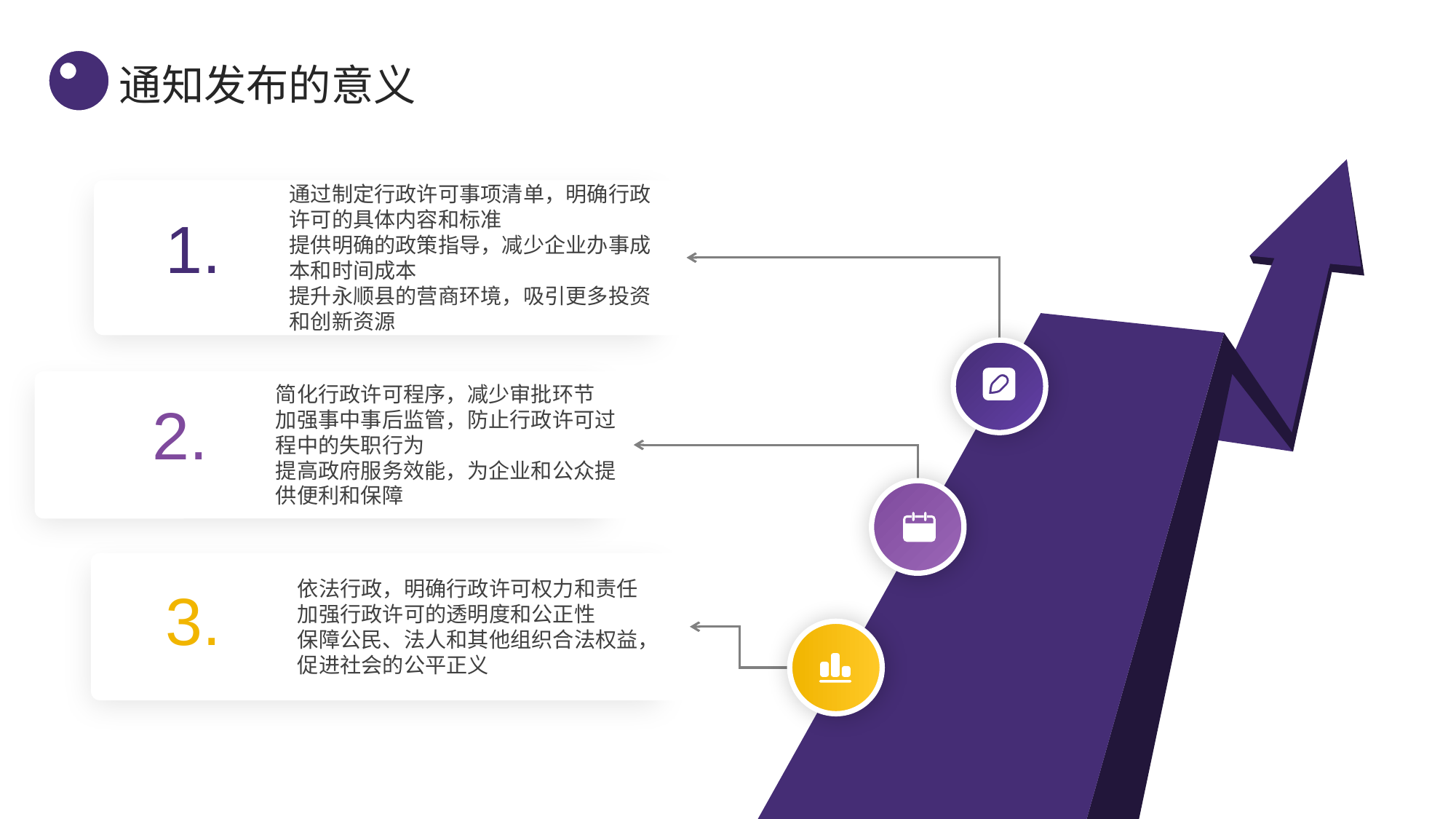

通知发布的意义

通过制定行政许可事项清单，明确行政许可的具体内容和标准
提供明确的政策指导，减少企业办事成本和时间成本
提升永顺县的营商环境，吸引更多投资和创新资源
1.

简化行政许可程序，减少审批环节
加强事中事后监管，防止行政许可过程中的失职行为
提高政府服务效能，为企业和公众提供便利和保障
2.

依法行政，明确行政许可权力和责任
加强行政许可的透明度和公正性
保障公民、法人和其他组织合法权益，促进社会的公平正义
3.